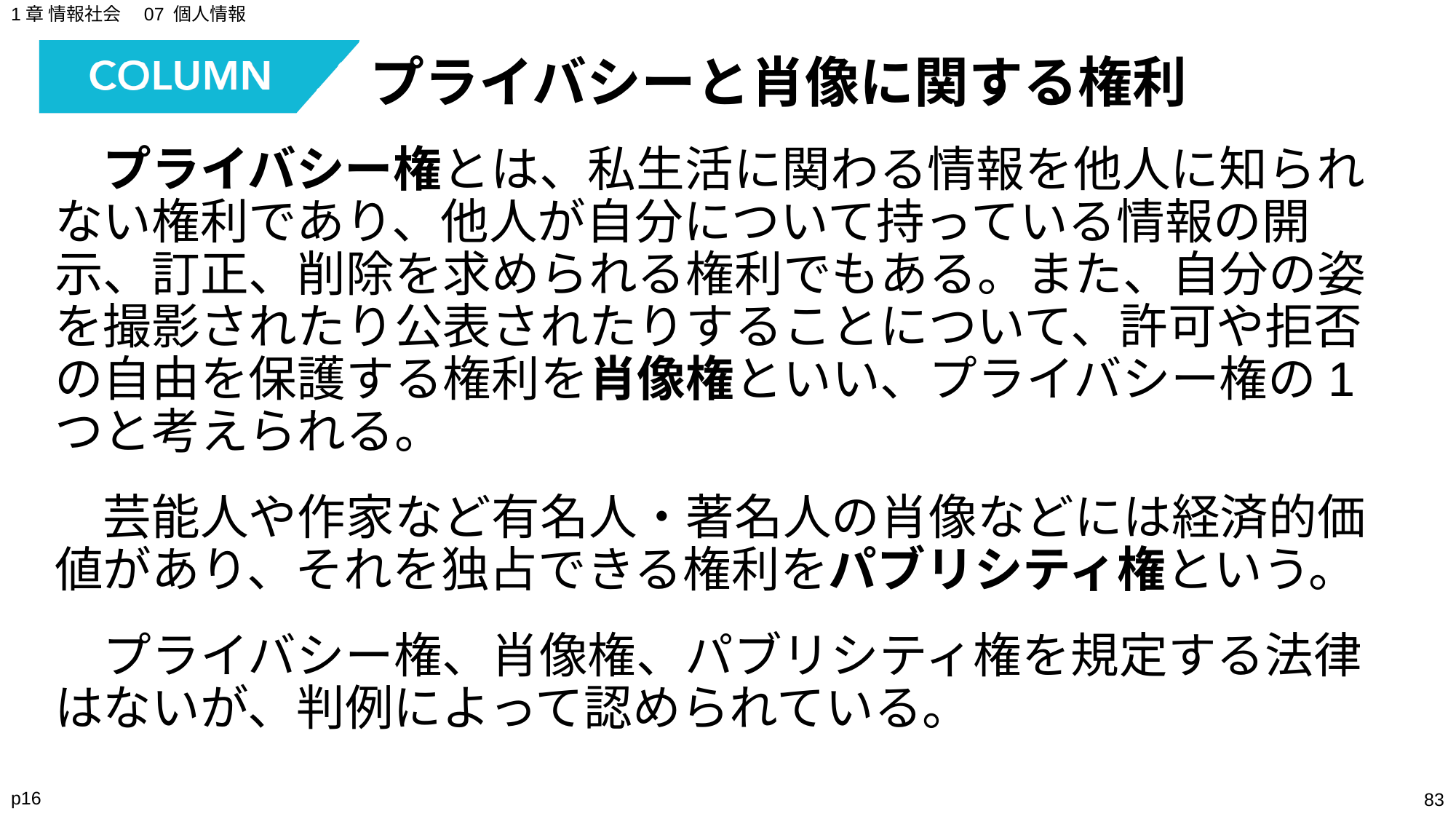

1章 情報社会　07 個人情報
プライバシーと肖像に関する権利
　プライバシー権とは、私生活に関わる情報を他人に知られない権利であり、他人が自分について持っている情報の開示、訂正、削除を求められる権利でもある。また、自分の姿を撮影されたり公表されたりすることについて、許可や拒否の自由を保護する権利を肖像権といい、プライバシー権の1つと考えられる。
　芸能人や作家など有名人・著名人の肖像などには経済的価値があり、それを独占できる権利をパブリシティ権という。
　プライバシー権、肖像権、パブリシティ権を規定する法律はないが、判例によって認められている。
p16
83